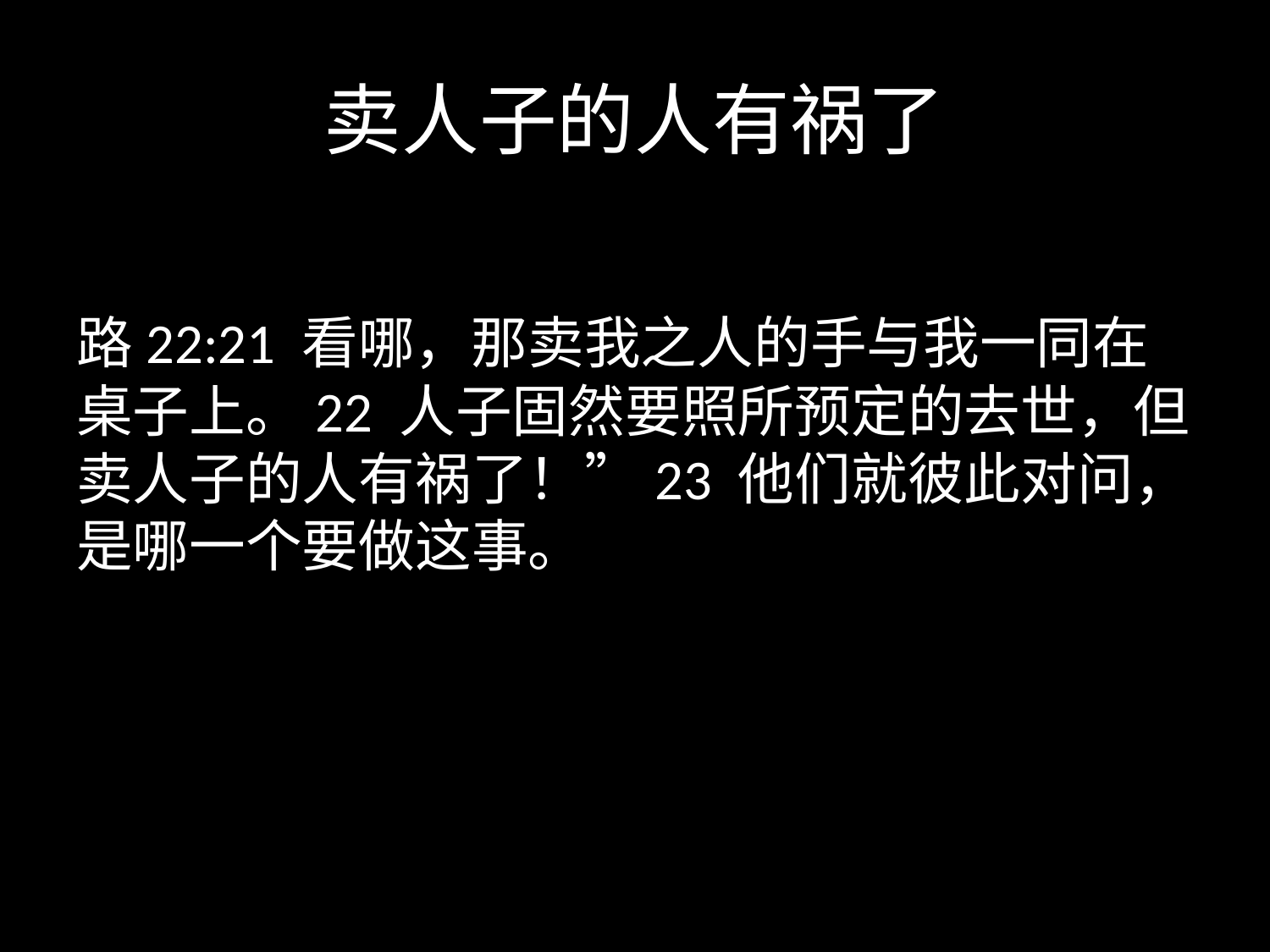

# 卖人子的人有祸了

路22:21 看哪，那卖我之人的手与我一同在桌子上。22 人子固然要照所预定的去世，但卖人子的人有祸了！”23 他们就彼此对问，是哪一个要做这事。